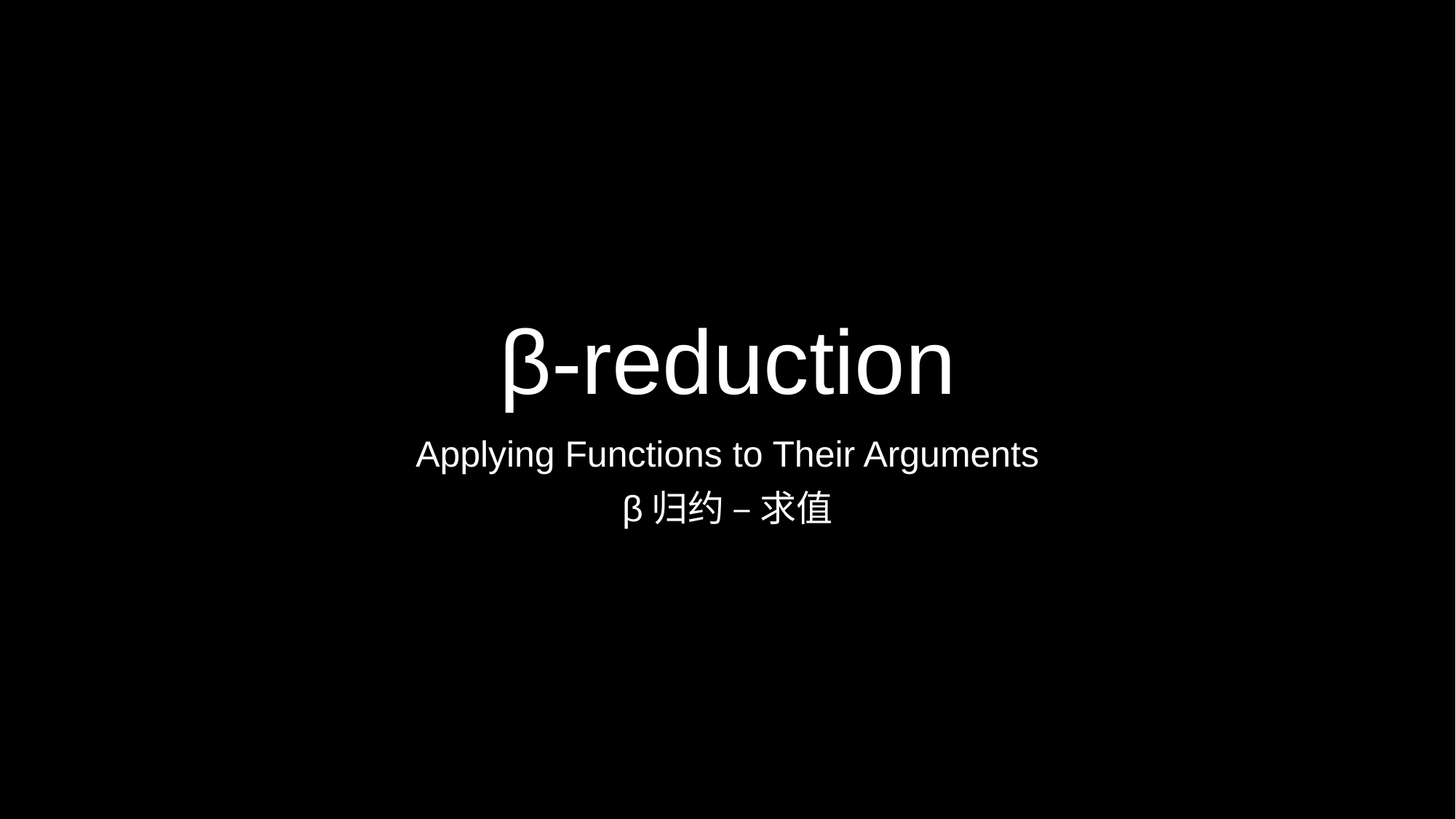

# β-reduction
Applying Functions to Their Arguments
β归约 – 求值